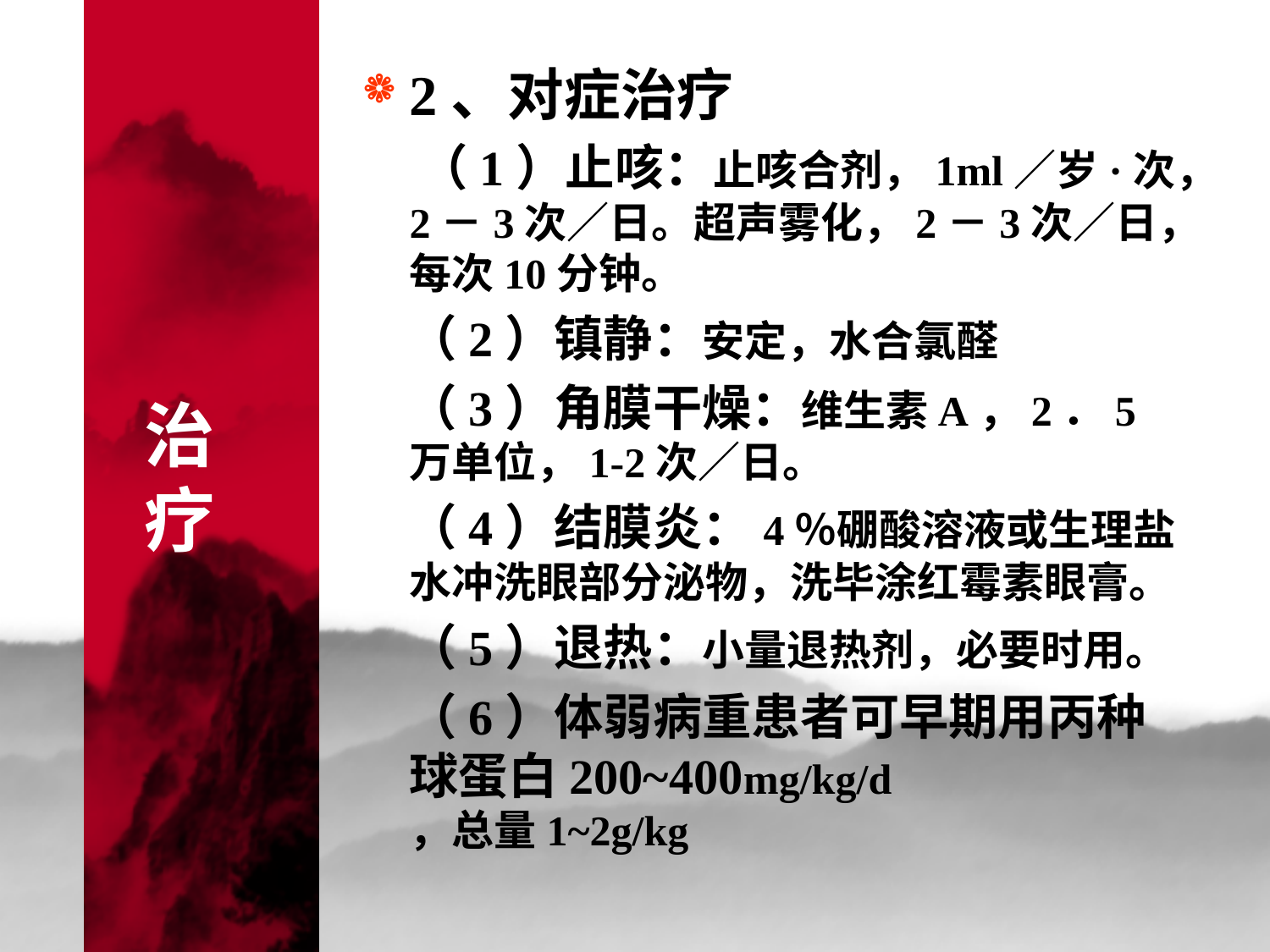

# 治 疗
2、对症治疗
    （1）止咳：止咳合剂，1ml／岁·次，2－3次／日。超声雾化，2－3次／日，每次10分钟。
   （2）镇静：安定，水合氯醛
   （3）角膜干燥：维生素A，2．5万单位，1-2次／日。
   （4）结膜炎：4％硼酸溶液或生理盐水冲洗眼部分泌物，洗毕涂红霉素眼膏。
   （5）退热：小量退热剂，必要时用。
   （6）体弱病重患者可早期用丙种球蛋白200~400mg/kg/d ，总量1~2g/kg